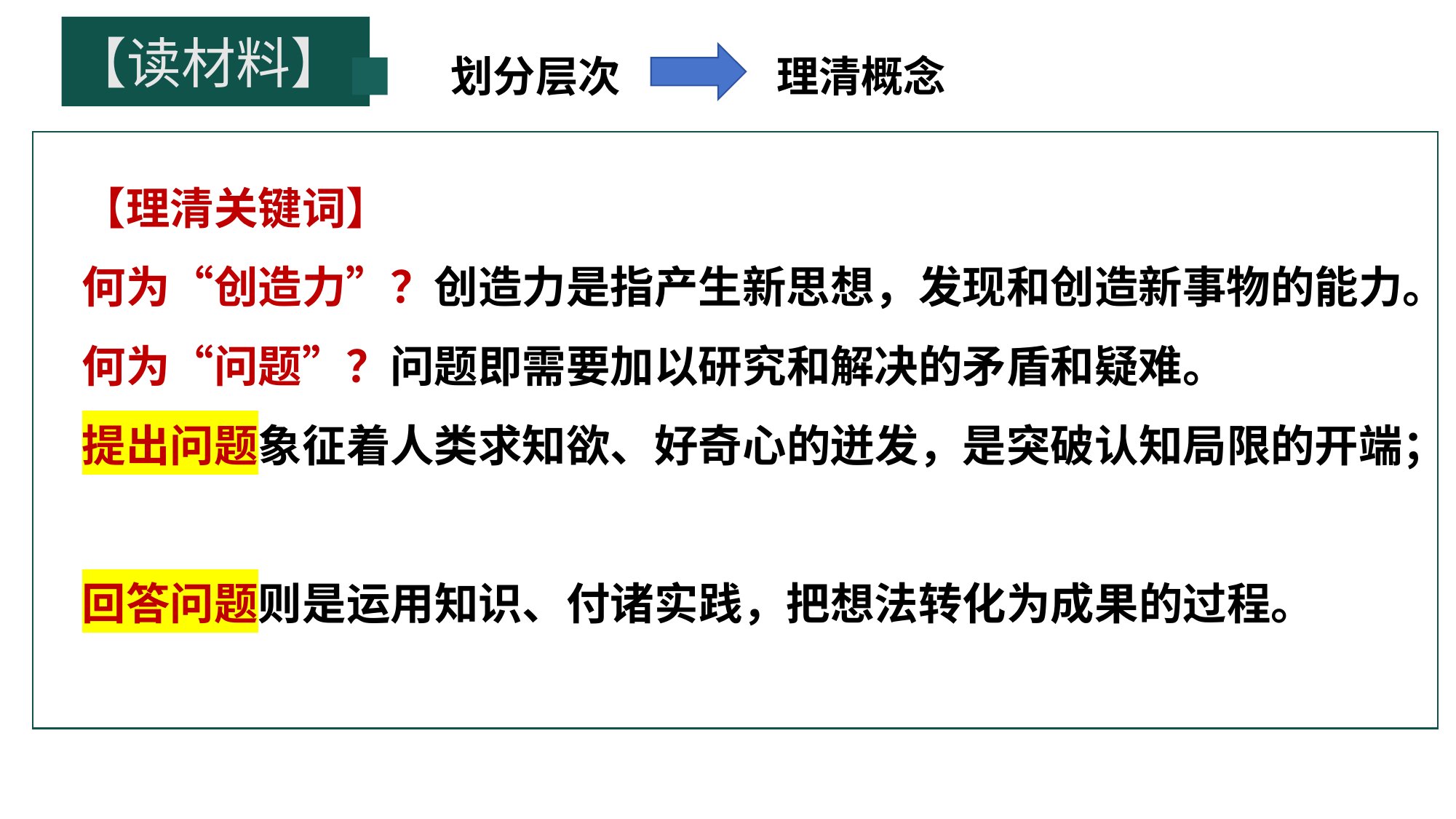

【读材料】
划分层次

理清概念

【理清关键词】
何为“创造力”？创造力是指产生新思想，发现和创造新事物的能力。
何为“问题”？问题即需要加以研究和解决的矛盾和疑难。
提出问题象征着人类求知欲、好奇心的迸发，是突破认知局限的开端；
回答问题则是运用知识、付诸实践，把想法转化为成果的过程。